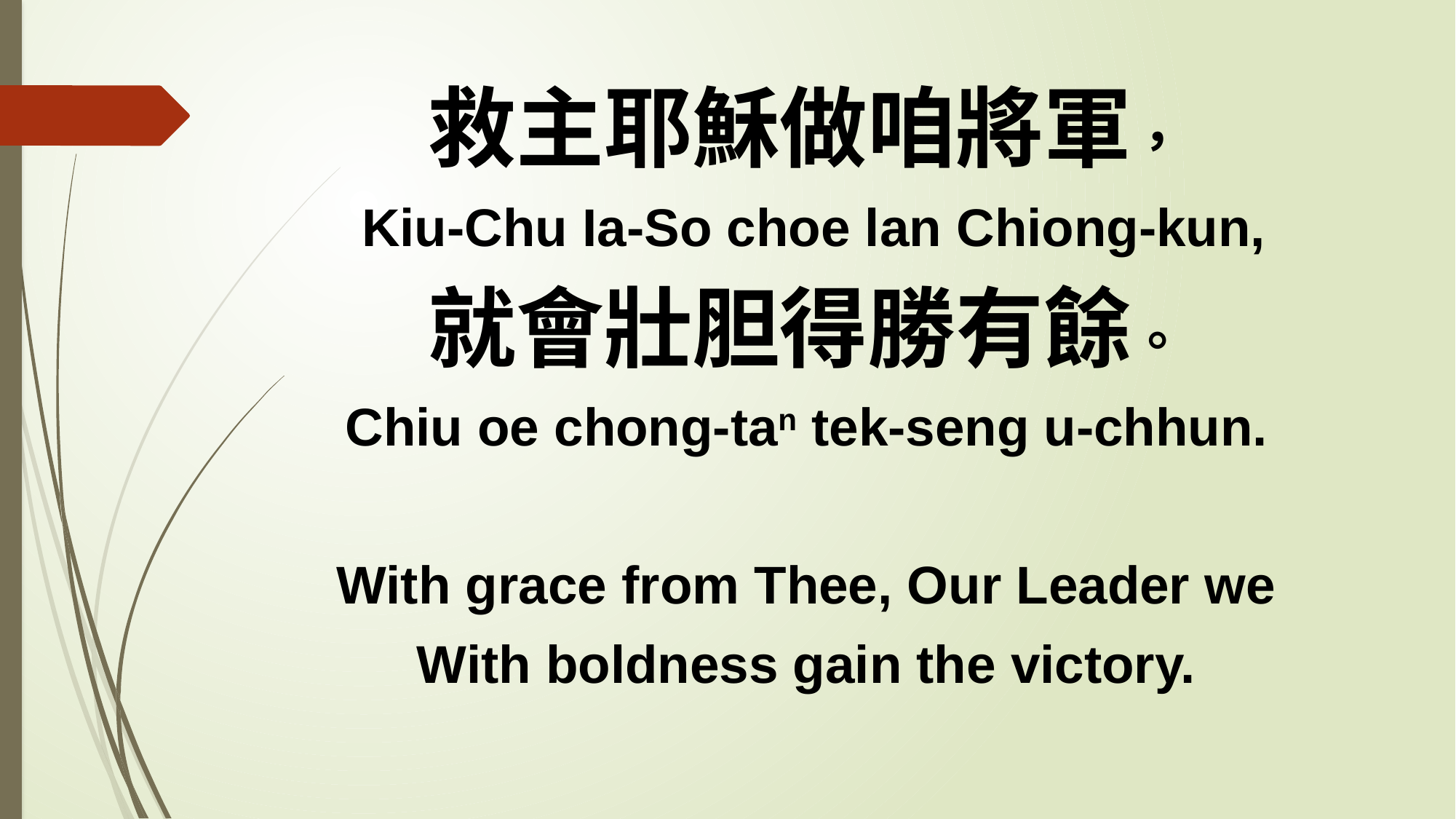

救主耶穌做咱將軍，
 Kiu-Chu Ia-So choe lan Chiong-kun,
就會壯胆得勝有餘。
Chiu oe chong-tan tek-seng u-chhun.

With grace from Thee, Our Leader we
With boldness gain the victory.